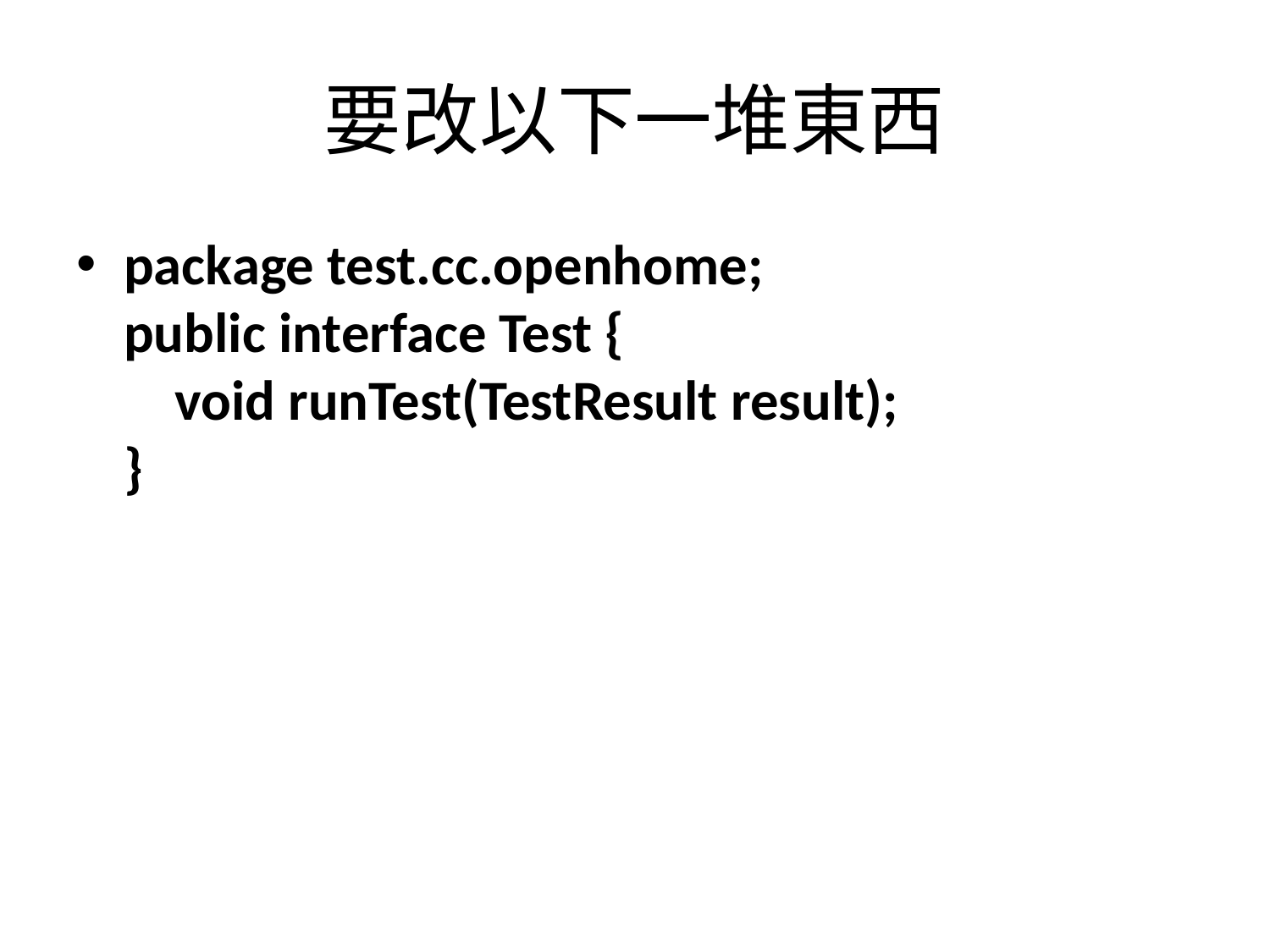

# 要改以下一堆東西
package test.cc.openhome;
public interface Test {
    void runTest(TestResult result);
}